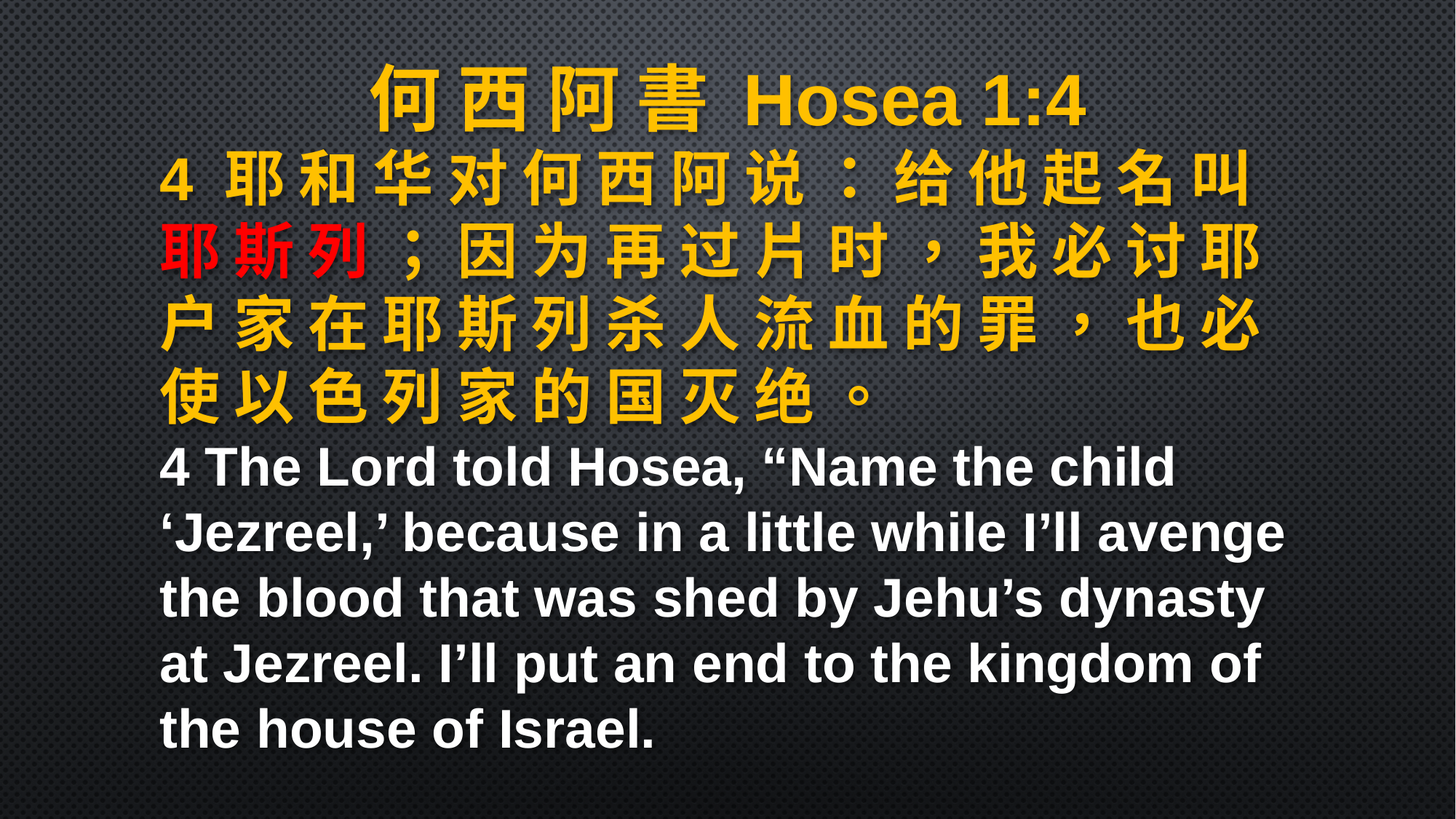

何 西 阿 書 Hosea 1:4
4 耶 和 华 对 何 西 阿 说 ： 给 他 起 名 叫 耶 斯 列 ； 因 为 再 过 片 时 ， 我 必 讨 耶 户 家 在 耶 斯 列 杀 人 流 血 的 罪 ， 也 必 使 以 色 列 家 的 国 灭 绝 。
4 The Lord told Hosea, “Name the child ‘Jezreel,’ because in a little while I’ll avenge the blood that was shed by Jehu’s dynasty at Jezreel. I’ll put an end to the kingdom of the house of Israel.